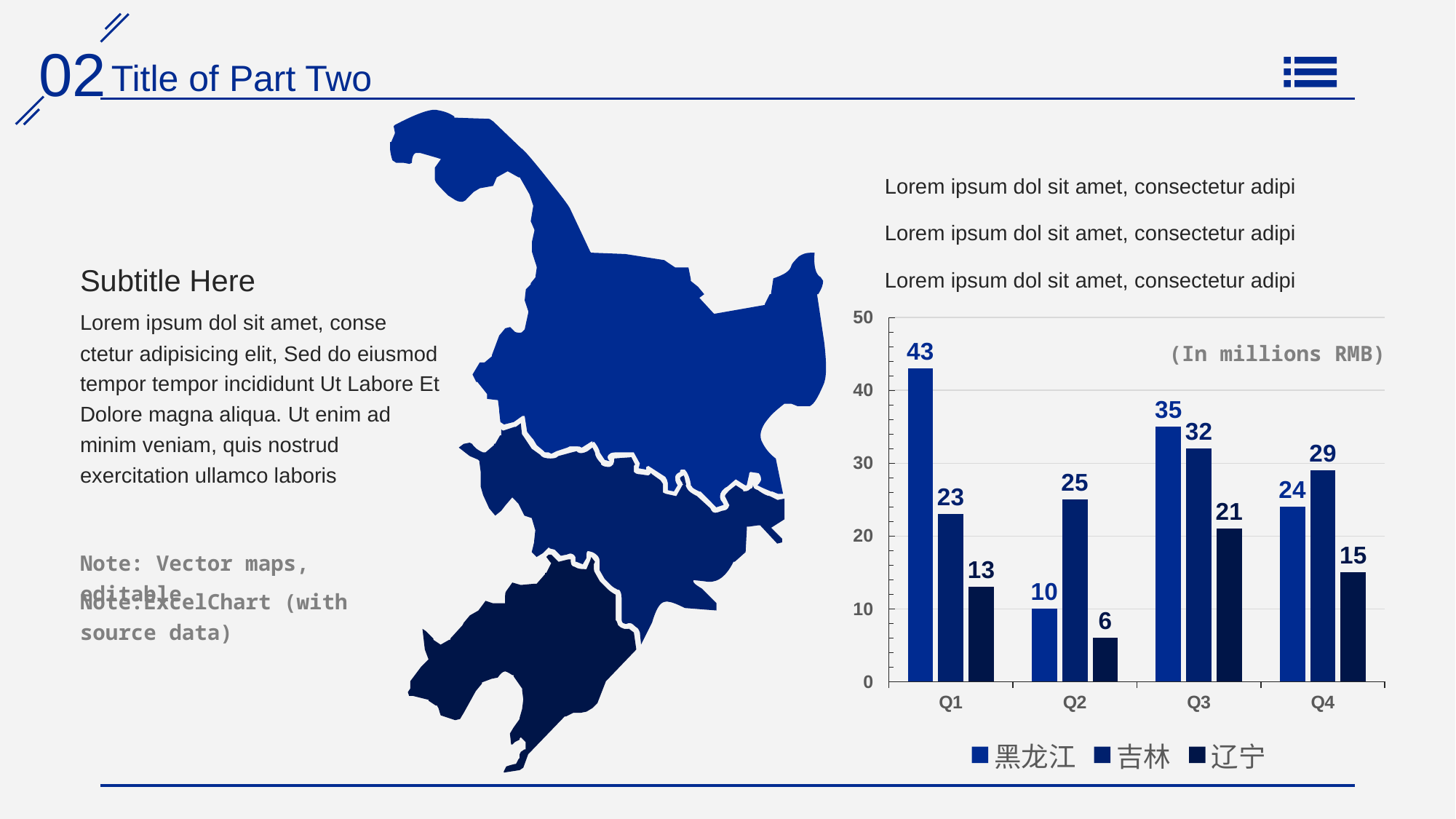

Lorem ipsum dol sit amet, consectetur adipi
Lorem ipsum dol sit amet, consectetur adipi
Subtitle Here
Lorem ipsum dol sit amet, consectetur adipi

### Chart

| Category | 黑龙江 | 吉林 | 辽宁 |
|---|---|---|---|
| Q1 | 43.0 | 23.0 | 13.0 |
| Q2 | 10.0 | 25.0 | 6.0 |
| Q3 | 35.0 | 32.0 | 21.0 |
| Q4 | 24.0 | 29.0 | 15.0 |
Lorem ipsum dol sit amet, conse ctetur adipisicing elit, Sed do eiusmod tempor tempor incididunt Ut Labore Et Dolore magna aliqua. Ut enim ad minim veniam, quis nostrud exercitation ullamco laboris
(In millions RMB)

Note: Vector maps, editable

Note:ExcelChart (with source data)